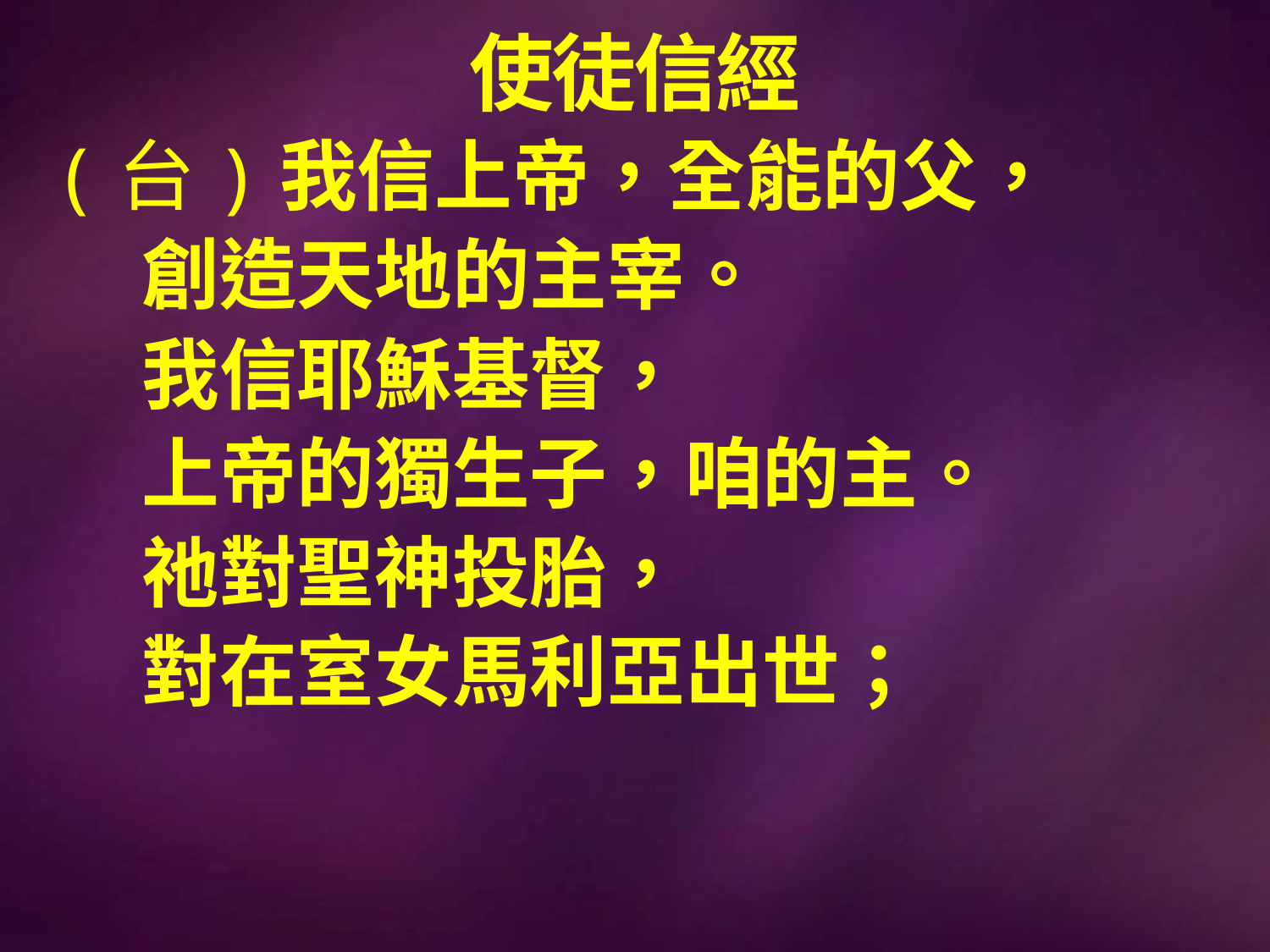

# 使徒信經
(台)我信上帝，全能的父，
    創造天地的主宰。
    我信耶穌基督，
    上帝的獨生子，咱的主。
    祂對聖神投胎，
    對在室女馬利亞出世；